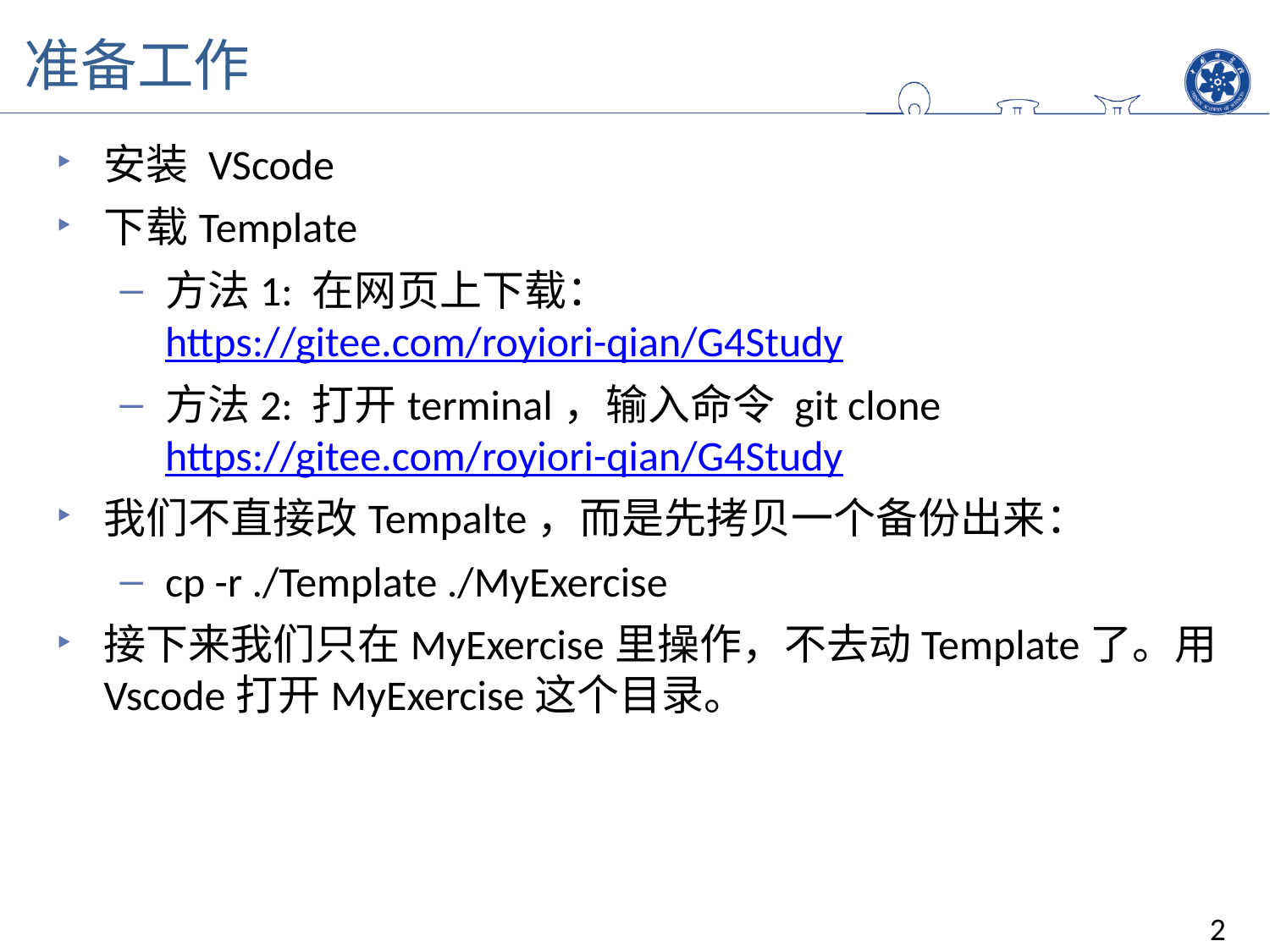

准备工作
安装 VScode
下载Template
方法1: 在网页上下载： https://gitee.com/royiori-qian/G4Study
方法2: 打开terminal，输入命令 git clone https://gitee.com/royiori-qian/G4Study
我们不直接改Tempalte，而是先拷贝一个备份出来：
cp -r ./Template ./MyExercise
接下来我们只在MyExercise里操作，不去动Template了。用Vscode打开MyExercise这个目录。
2